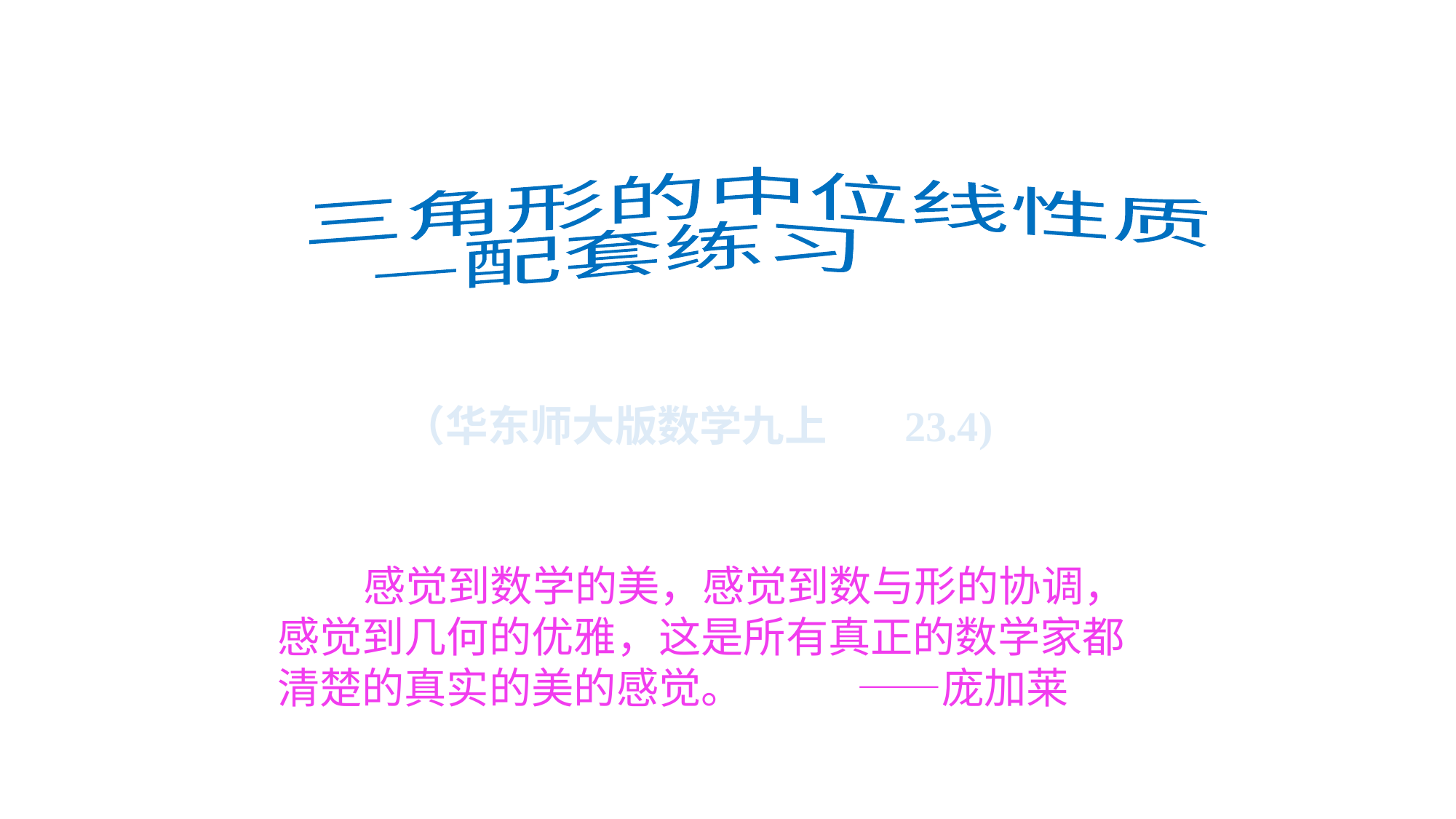

三角形的中位线性质
   —配套练习
（华东师大版数学九上       23.4)
感觉到数学的美，感觉到数与形的协调，感觉到几何的优雅，这是所有真正的数学家都清楚的真实的美的感觉。            ——庞加莱